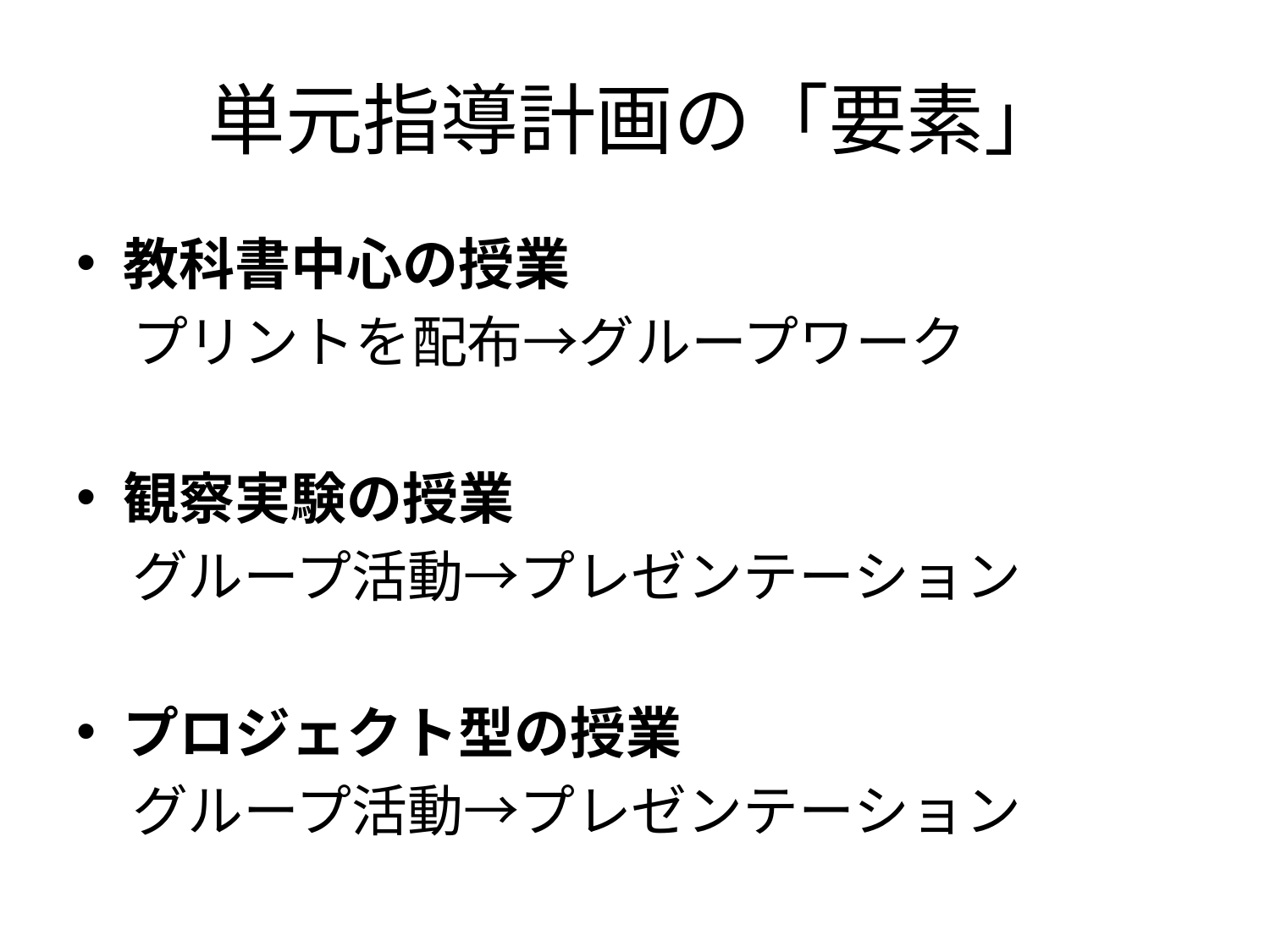

# 単元指導計画の「要素」
教科書中心の授業
　プリントを配布→グループワーク

観察実験の授業
　グループ活動→プレゼンテーション

プロジェクト型の授業
　グループ活動→プレゼンテーション